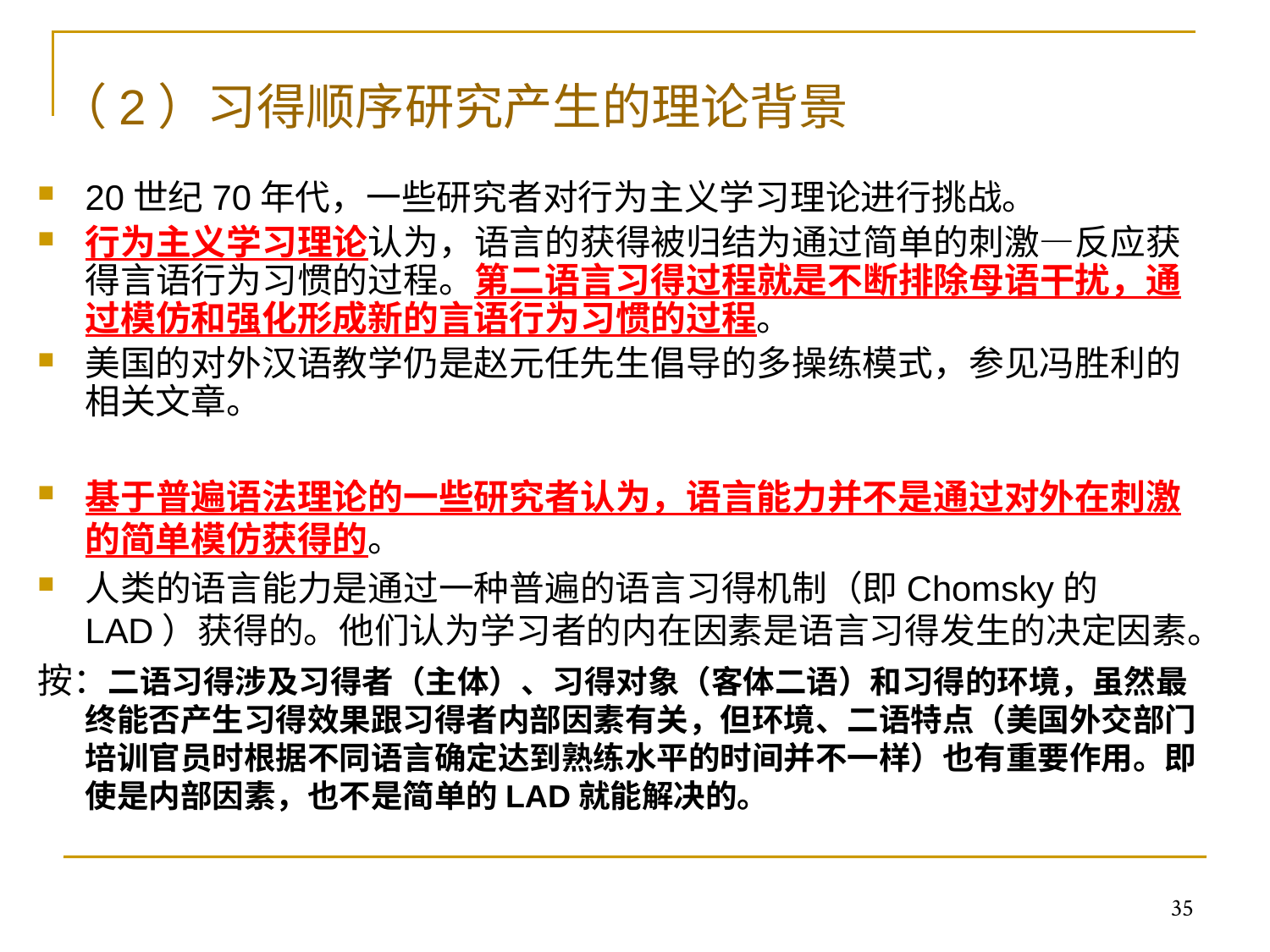

# （2）习得顺序研究产生的理论背景
20世纪70年代，一些研究者对行为主义学习理论进行挑战。
行为主义学习理论认为，语言的获得被归结为通过简单的刺激—反应获得言语行为习惯的过程。第二语言习得过程就是不断排除母语干扰，通过模仿和强化形成新的言语行为习惯的过程。
美国的对外汉语教学仍是赵元任先生倡导的多操练模式，参见冯胜利的相关文章。

基于普遍语法理论的一些研究者认为，语言能力并不是通过对外在刺激的简单模仿获得的。
人类的语言能力是通过一种普遍的语言习得机制（即Chomsky的LAD）获得的。他们认为学习者的内在因素是语言习得发生的决定因素。
按：二语习得涉及习得者（主体）、习得对象（客体二语）和习得的环境，虽然最终能否产生习得效果跟习得者内部因素有关，但环境、二语特点（美国外交部门培训官员时根据不同语言确定达到熟练水平的时间并不一样）也有重要作用。即使是内部因素，也不是简单的LAD就能解决的。

35